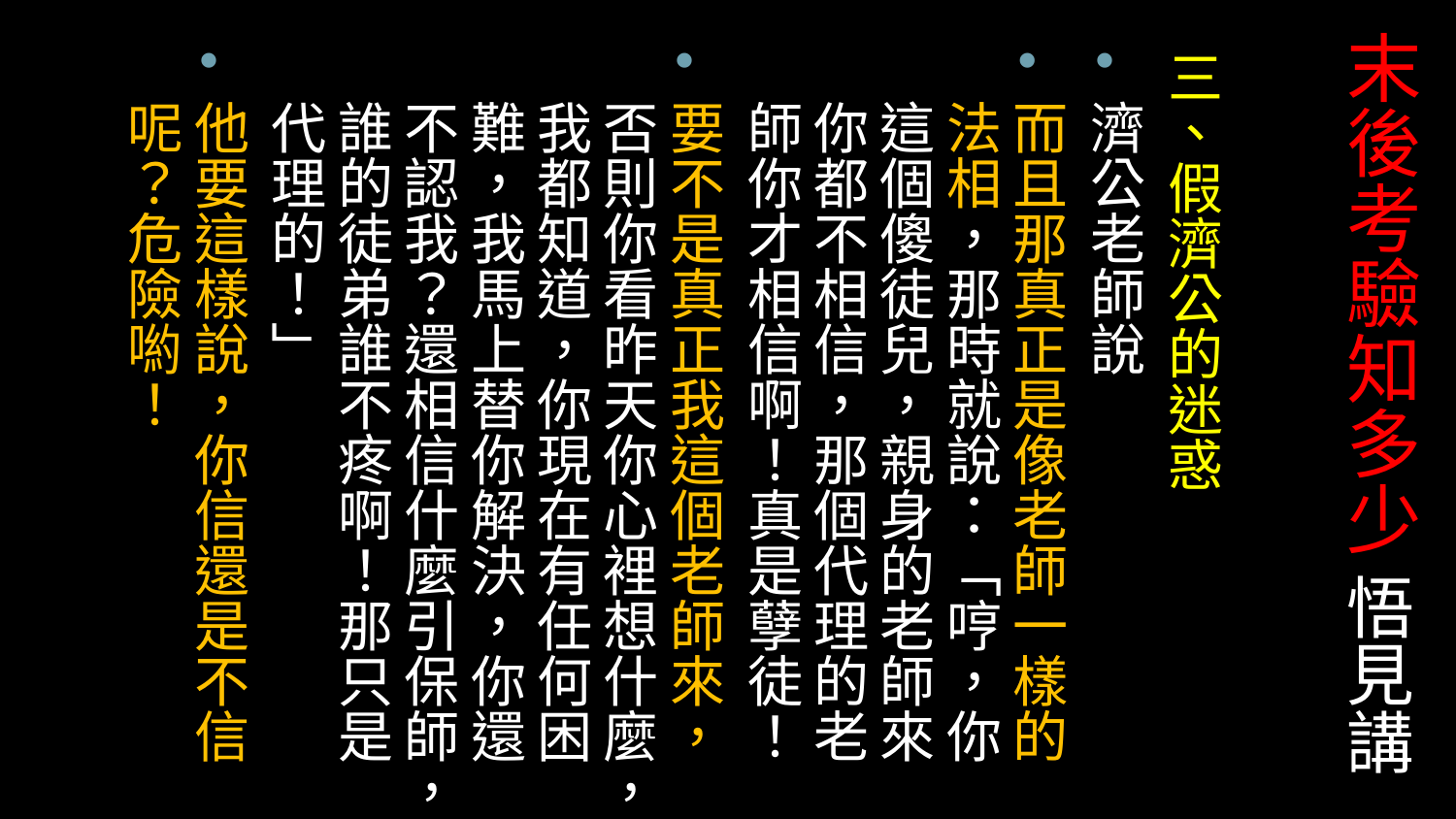

# 末後考驗知多少 悟見講
三、假濟公的迷惑
濟公老師說
而且那真正是像老師一樣的法相，那時就說：「哼，你這個傻徒兒，親身的老師來你都不相信，那個代理的老師你才相信啊！真是孽徒！
要不是真正我這個老師來，否則你看昨天你心裡想什麼，我都知道，你現在有任何困難，我馬上替你解決，你還不認我？還相信什麼引保師，誰的徒弟誰不疼啊！那只是代理的！」
他要這樣說，你信還是不信呢？危險喲！